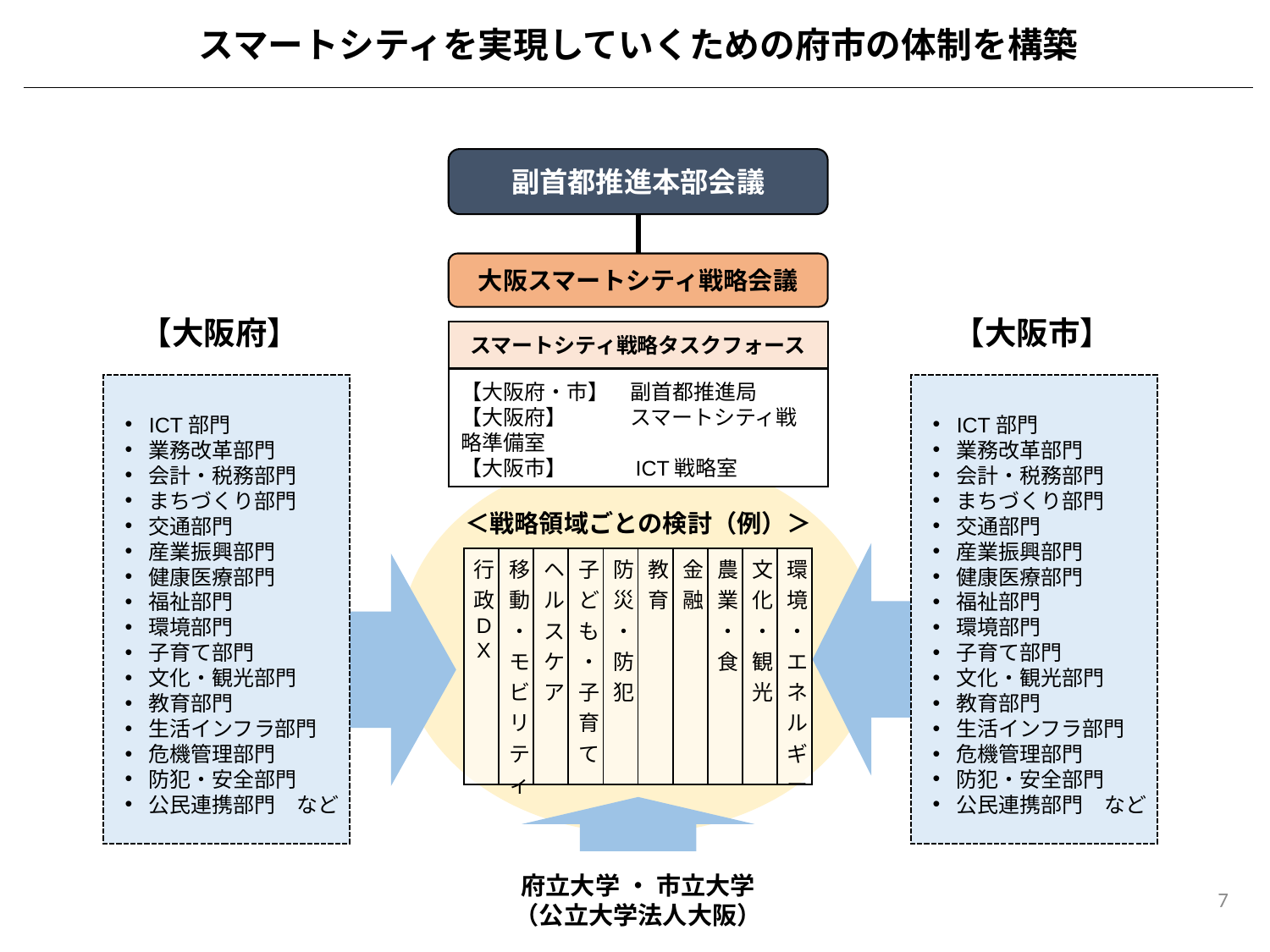

スマートシティを実現していくための府市の体制を構築
副首都推進本部会議
大阪スマートシティ戦略会議
【大阪府】
【大阪市】
スマートシティ戦略タスクフォース

【大阪府・市】　副首都推進局
【大阪府】　　　スマートシティ戦略準備室
【大阪市】　　　ICT戦略室

ICT部門
業務改革部門
会計・税務部門
まちづくり部門
交通部門
産業振興部門
健康医療部門
福祉部門
環境部門
子育て部門
文化・観光部門
教育部門
生活インフラ部門
危機管理部門
防犯・安全部門
公民連携部門　など
ICT部門
業務改革部門
会計・税務部門
まちづくり部門
交通部門
産業振興部門
健康医療部門
福祉部門
環境部門
子育て部門
文化・観光部門
教育部門
生活インフラ部門
危機管理部門
防犯・安全部門
公民連携部門　など

＜戦略領域ごとの検討（例）＞

| 行政DX | 移動・モビリティ | ヘルスケア | 子ども・子育て | 防災・防犯 | 教育 | 金融 | 農業・食 | 文化・観光 | 環境・エネルギー |
| --- | --- | --- | --- | --- | --- | --- | --- | --- | --- |

府立大学 ・ 市立大学
（公立大学法人大阪）
7